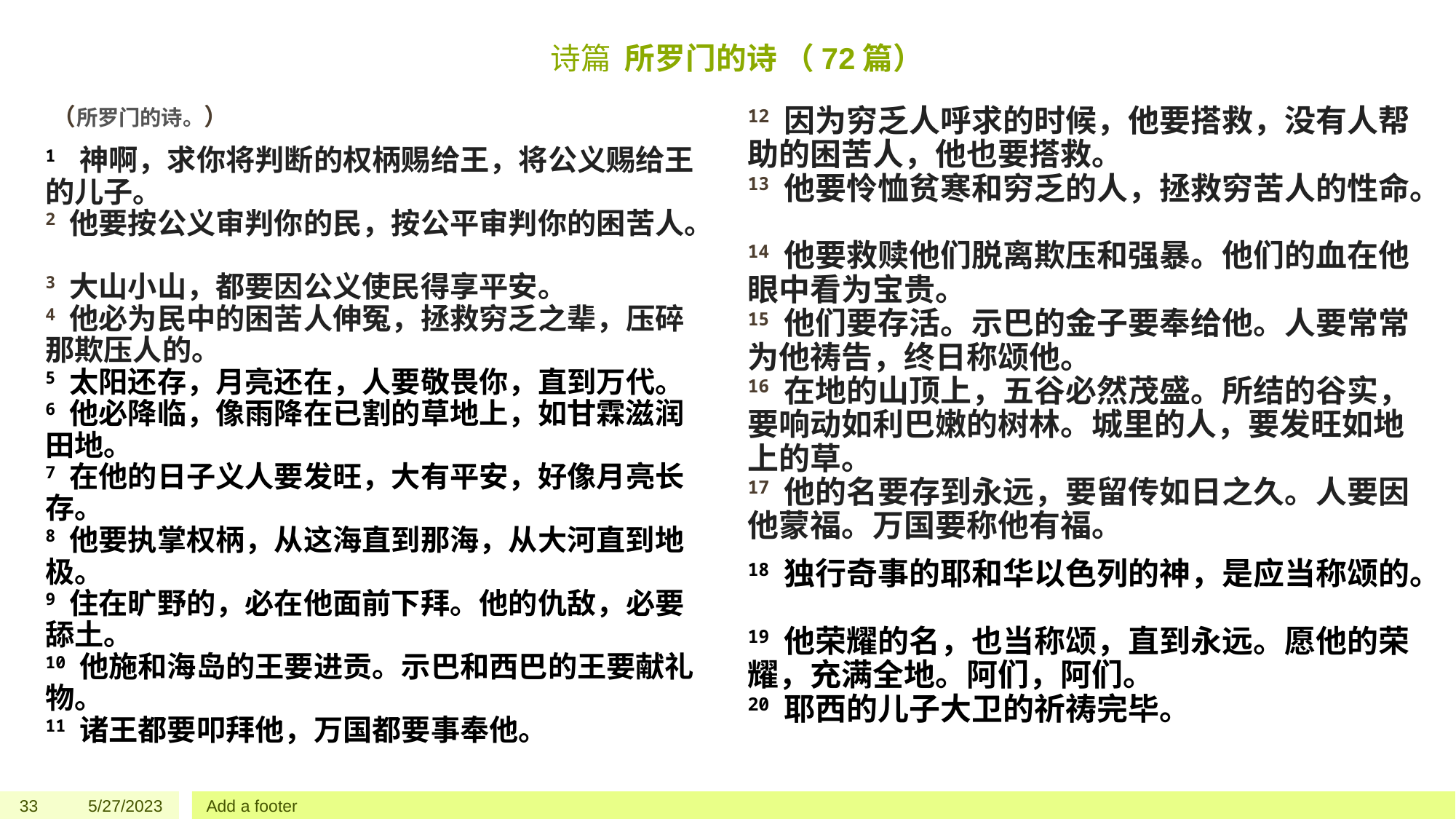

# 诗篇  所罗门的诗 （72篇）
 （所罗门的诗。）
1  神啊，求你将判断的权柄赐给王，将公义赐给王的儿子。
2 他要按公义审判你的民，按公平审判你的困苦人。
3 大山小山，都要因公义使民得享平安。
4 他必为民中的困苦人伸冤，拯救穷乏之辈，压碎那欺压人的。
5 太阳还存，月亮还在，人要敬畏你，直到万代。
6 他必降临，像雨降在已割的草地上，如甘霖滋润田地。
7 在他的日子义人要发旺，大有平安，好像月亮长存。
8 他要执掌权柄，从这海直到那海，从大河直到地极。
9 住在旷野的，必在他面前下拜。他的仇敌，必要舔土。
10 他施和海岛的王要进贡。示巴和西巴的王要献礼物。
11 诸王都要叩拜他，万国都要事奉他。

12 因为穷乏人呼求的时候，他要搭救，没有人帮助的困苦人，他也要搭救。
13 他要怜恤贫寒和穷乏的人，拯救穷苦人的性命。
14 他要救赎他们脱离欺压和强暴。他们的血在他眼中看为宝贵。
15 他们要存活。示巴的金子要奉给他。人要常常为他祷告，终日称颂他。
16 在地的山顶上，五谷必然茂盛。所结的谷实，要响动如利巴嫩的树林。城里的人，要发旺如地上的草。
17 他的名要存到永远，要留传如日之久。人要因他蒙福。万国要称他有福。
18 独行奇事的耶和华以色列的神，是应当称颂的。
19 他荣耀的名，也当称颂，直到永远。愿他的荣耀，充满全地。阿们，阿们。
20 耶西的儿子大卫的祈祷完毕。
33
5/27/2023
Add a footer